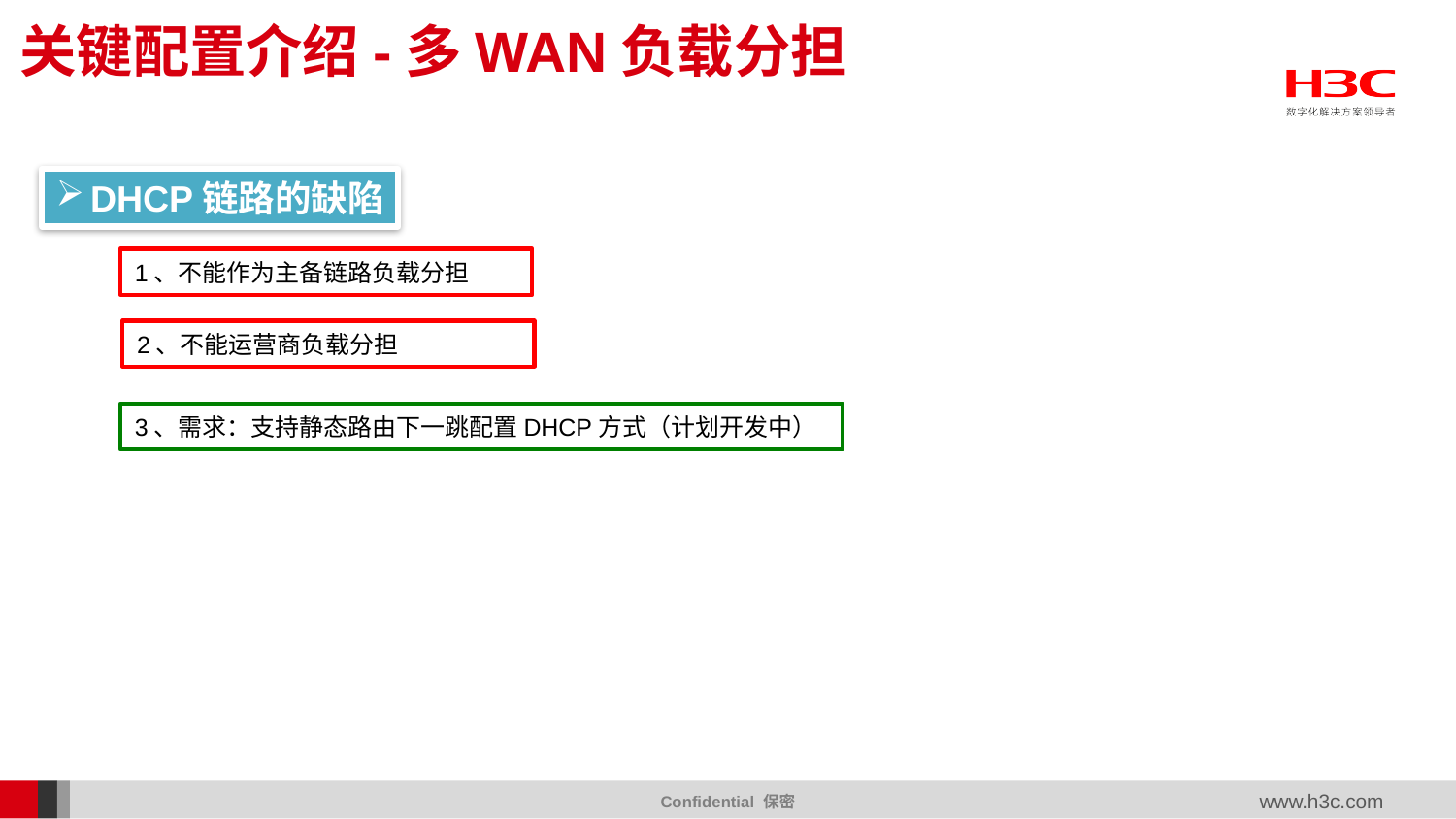

关键配置介绍-多WAN负载分担
DHCP链路的缺陷
1、不能作为主备链路负载分担
2、不能运营商负载分担
3、需求：支持静态路由下一跳配置DHCP方式（计划开发中）